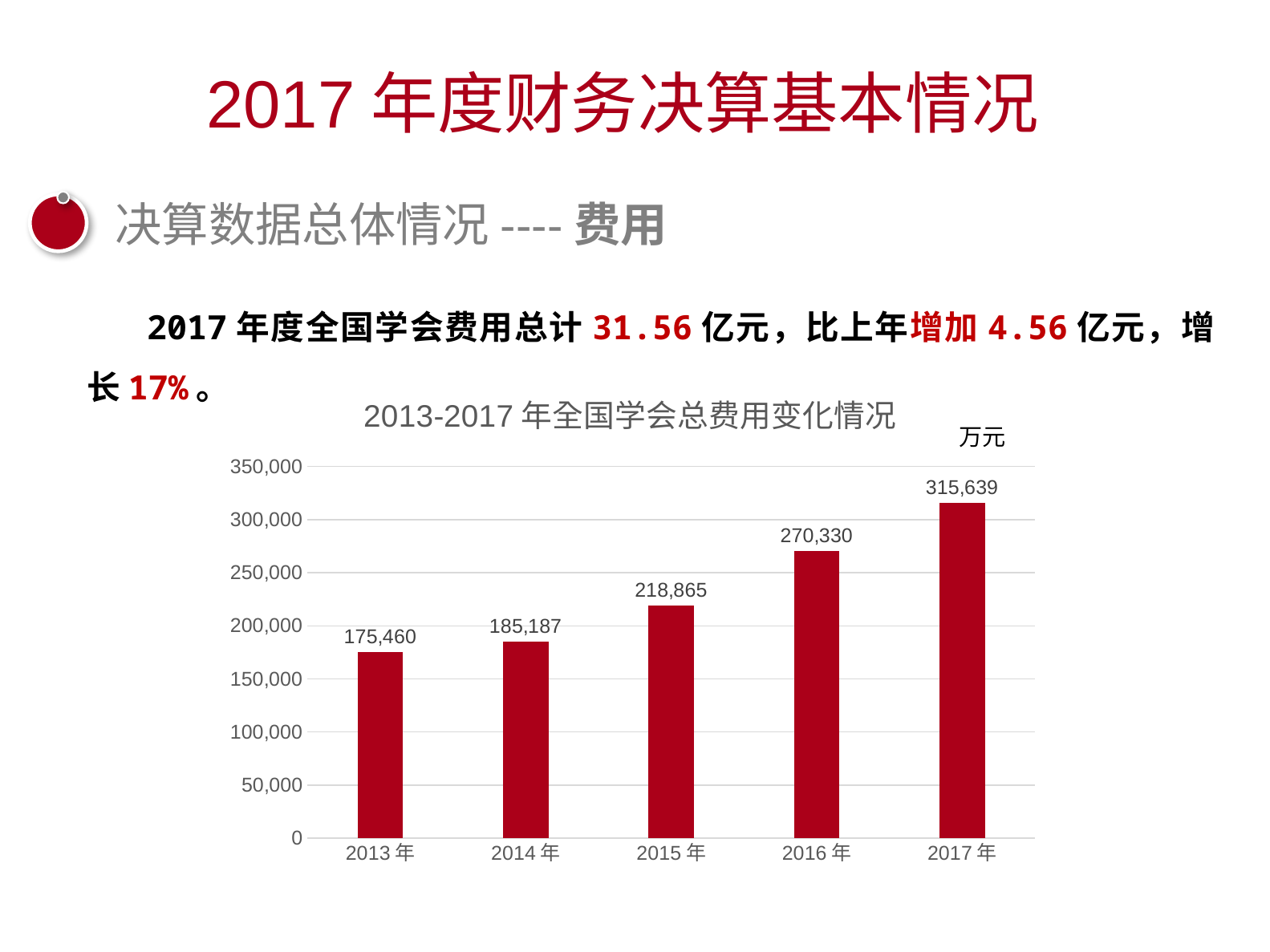

2017年度财务决算基本情况

决算数据总体情况----费用
2017年度全国学会费用总计31.56亿元，比上年增加4.56亿元，增长17%。

### Chart: 2013-2017年全国学会总费用变化情况

| Category | 2013-2017年全国学会总费用变化情况 |
|---|---|
| 2013年 | 175460.0 |
| 2014年 | 185187.0 |
| 2015年 | 218865.0 |
| 2016年 | 270330.0 |
| 2017年 | 315639.0 |
万元